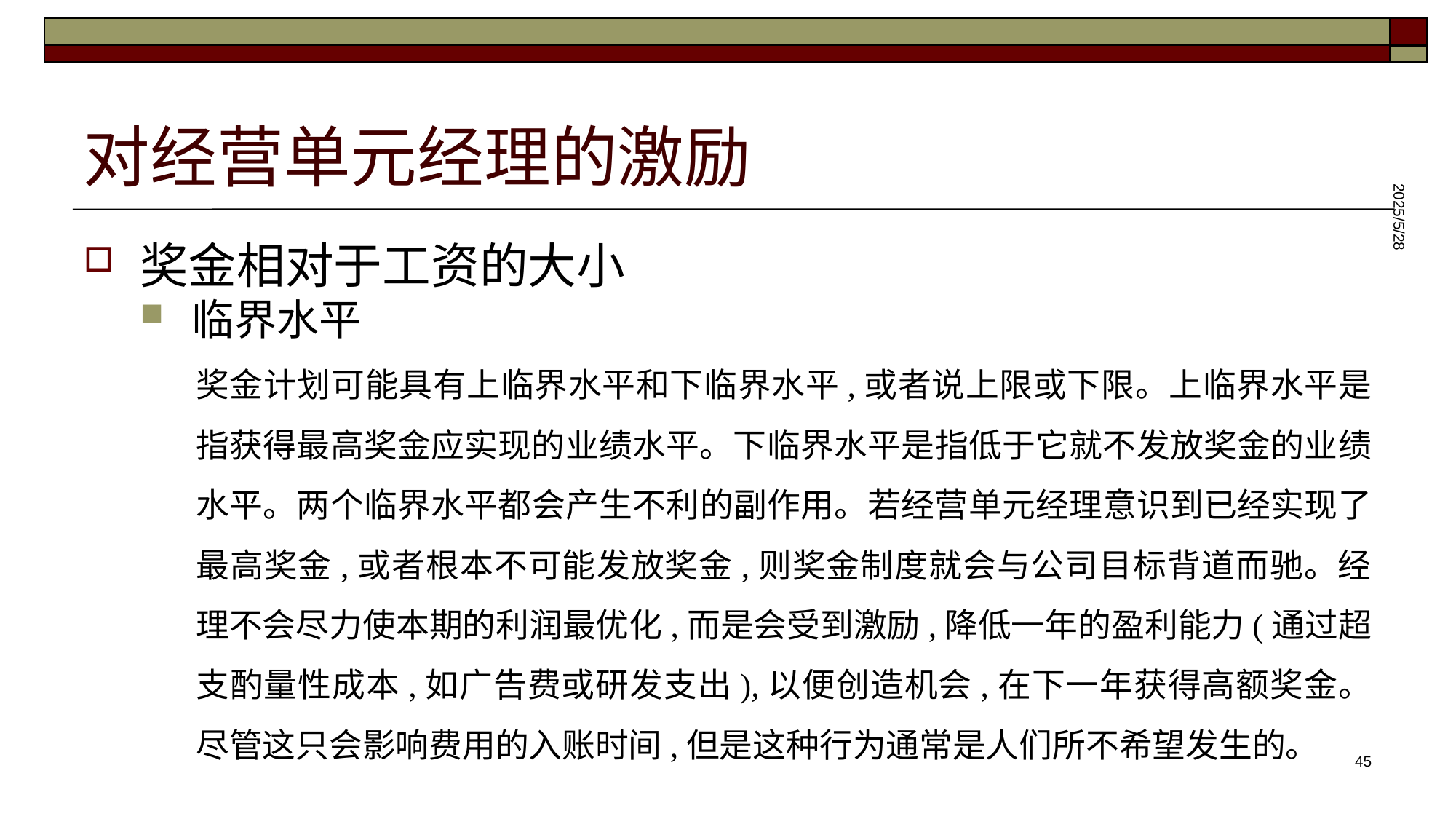

# 对经营单元经理的激励
奖金相对于工资的大小
临界水平
奖金计划可能具有上临界水平和下临界水平,或者说上限或下限。上临界水平是指获得最高奖金应实现的业绩水平。下临界水平是指低于它就不发放奖金的业绩水平。两个临界水平都会产生不利的副作用。若经营单元经理意识到已经实现了最高奖金,或者根本不可能发放奖金,则奖金制度就会与公司目标背道而驰。经理不会尽力使本期的利润最优化,而是会受到激励,降低一年的盈利能力(通过超支酌量性成本,如广告费或研发支出),以便创造机会,在下一年获得高额奖金。尽管这只会影响费用的入账时间,但是这种行为通常是人们所不希望发生的。

2025/5/28
45